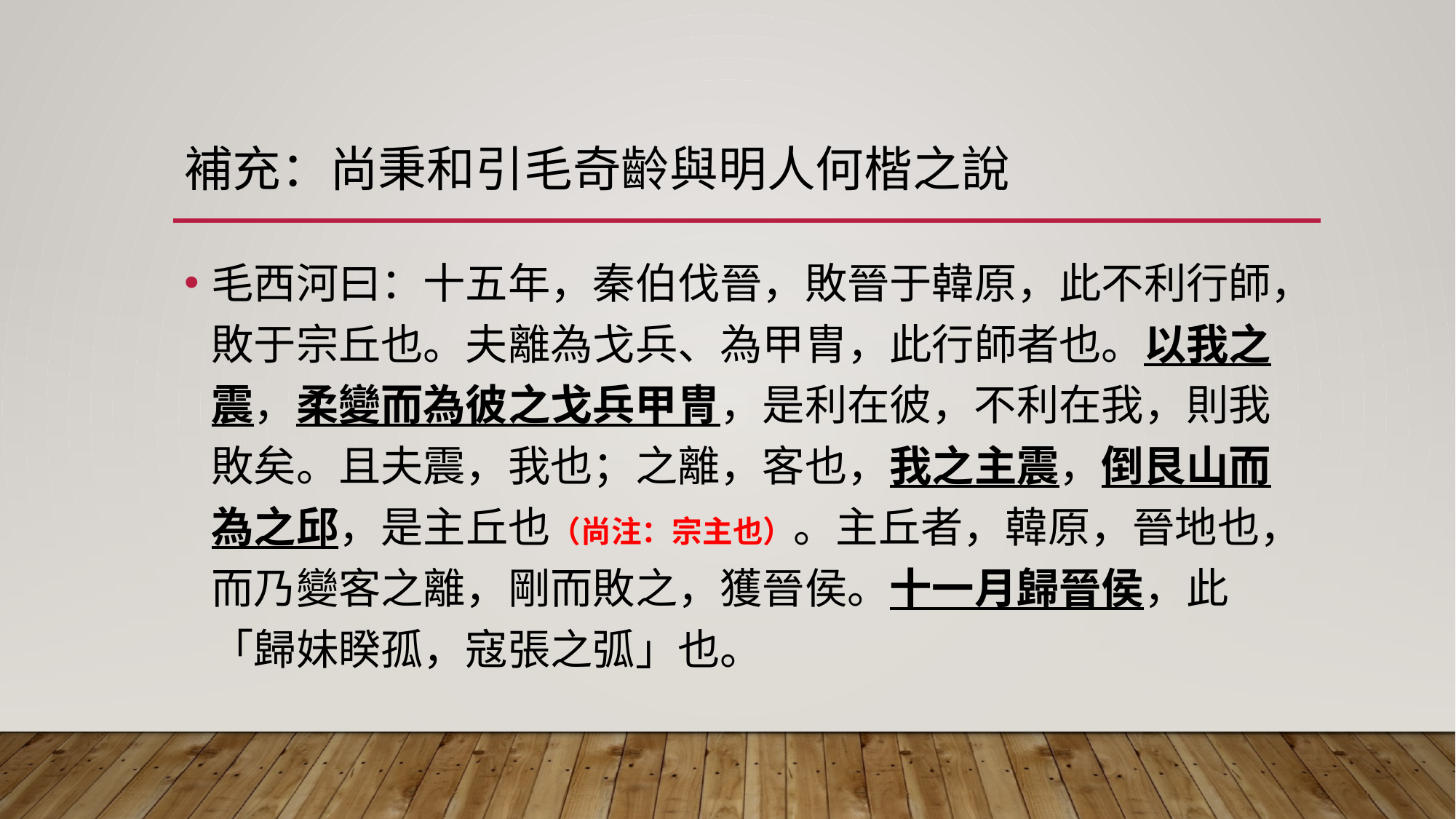

# 補充：尚秉和引毛奇齡與明人何楷之說
毛西河曰：十五年，秦伯伐晉，敗晉于韓原，此不利行師，敗于宗丘也。夫離為戈兵、為甲胄，此行師者也。以我之震，柔變而為彼之戈兵甲冑，是利在彼，不利在我，則我敗矣。且夫震，我也；之離，客也，我之主震，倒艮山而為之邱，是主丘也（尚注：宗主也）。主丘者，韓原，晉地也，而乃變客之離，剛而敗之，獲晉侯。十一月歸晉侯，此「歸妹睽孤，寇張之弧」也。